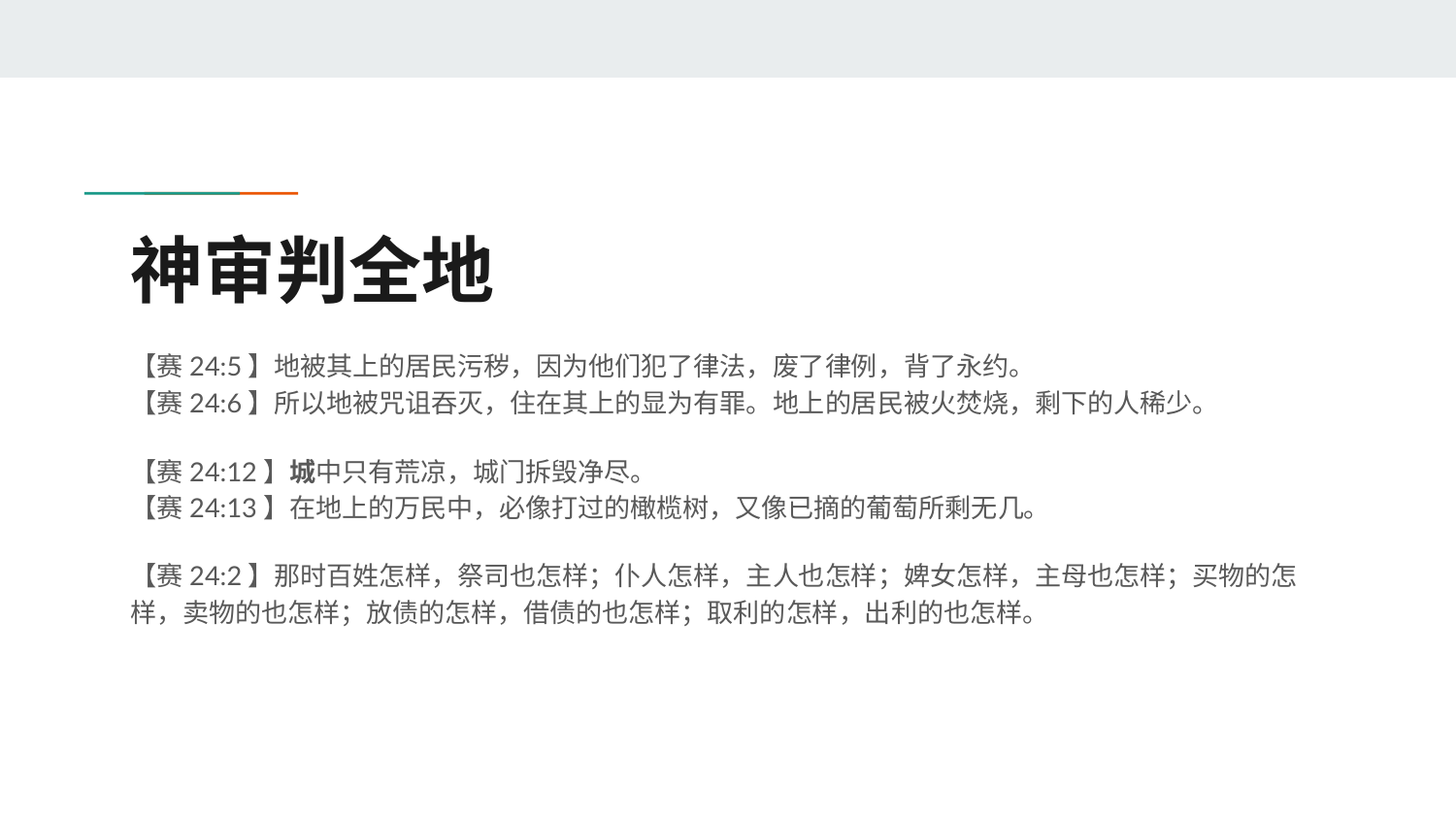

# 神审判全地
【赛24:5】地被其上的居民污秽，因为他们犯了律法，废了律例，背了永约。
【赛24:6】所以地被咒诅吞灭，住在其上的显为有罪。地上的居民被火焚烧，剩下的人稀少。
【赛24:12】城中只有荒凉，城门拆毁净尽。
【赛24:13】在地上的万民中，必像打过的橄榄树，又像已摘的葡萄所剩无几。
【赛24:2】那时百姓怎样，祭司也怎样；仆人怎样，主人也怎样；婢女怎样，主母也怎样；买物的怎样，卖物的也怎样；放债的怎样，借债的也怎样；取利的怎样，出利的也怎样。